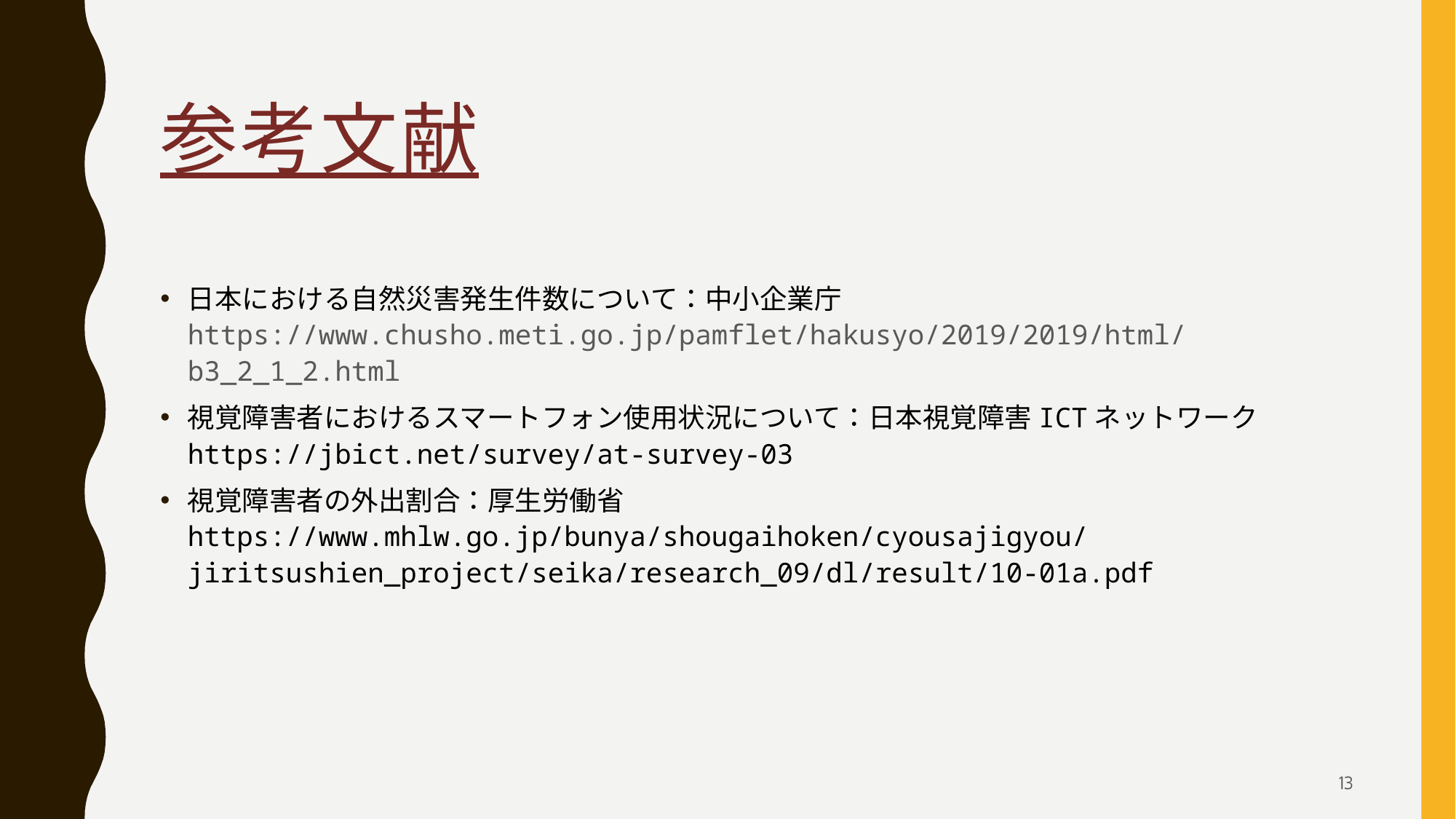

# 参考文献
日本における自然災害発生件数について：中小企業庁
https://www.chusho.meti.go.jp/pamflet/hakusyo/2019/2019/html/b3_2_1_2.html
視覚障害者におけるスマートフォン使用状況について：日本視覚障害ICTネットワーク
https://jbict.net/survey/at-survey-03
視覚障害者の外出割合：厚生労働省
https://www.mhlw.go.jp/bunya/shougaihoken/cyousajigyou/jiritsushien_project/seika/research_09/dl/result/10-01a.pdf

13